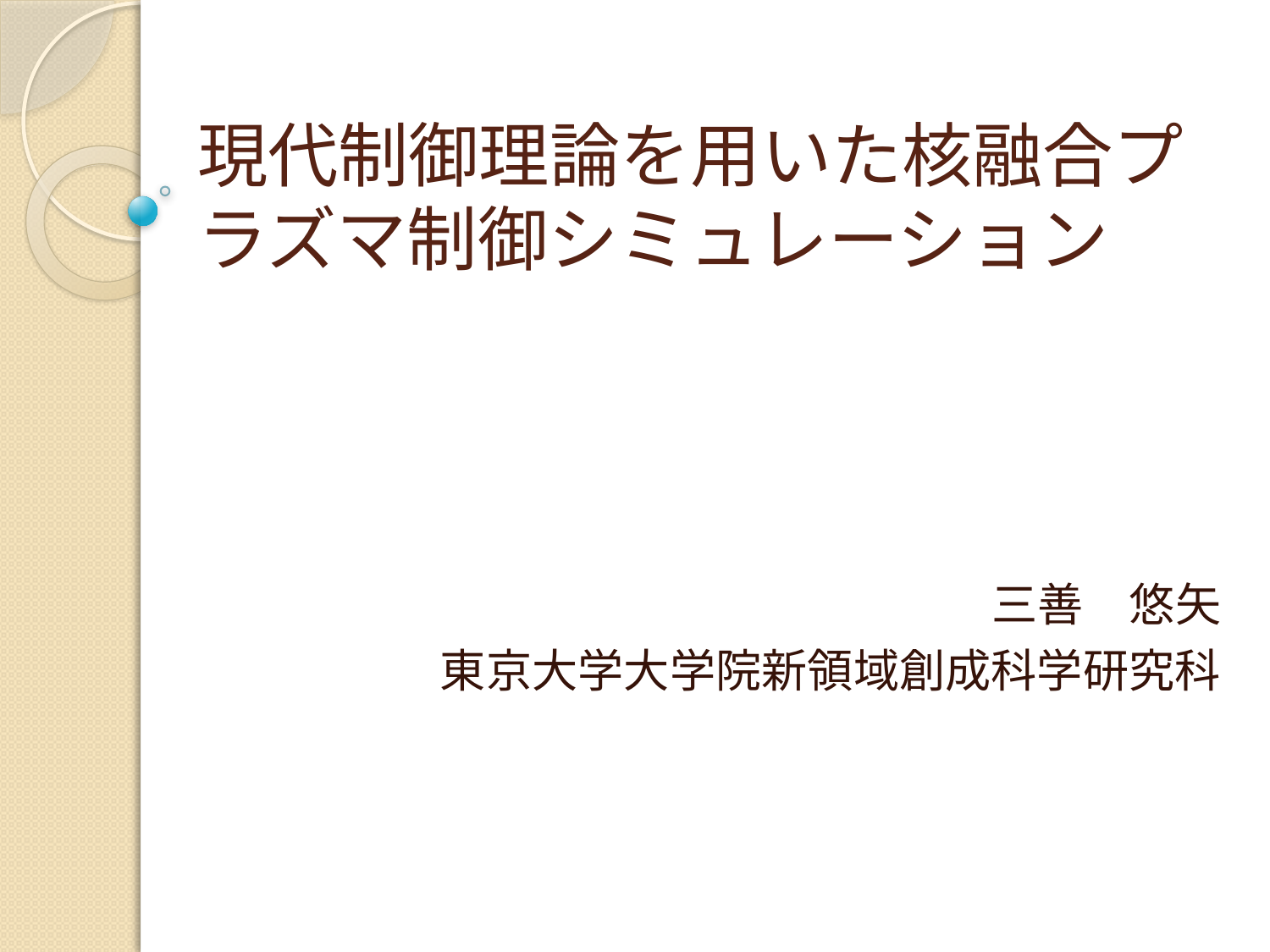

# 現代制御理論を用いた核融合プラズマ制御シミュレーション
三善　悠矢
東京大学大学院新領域創成科学研究科